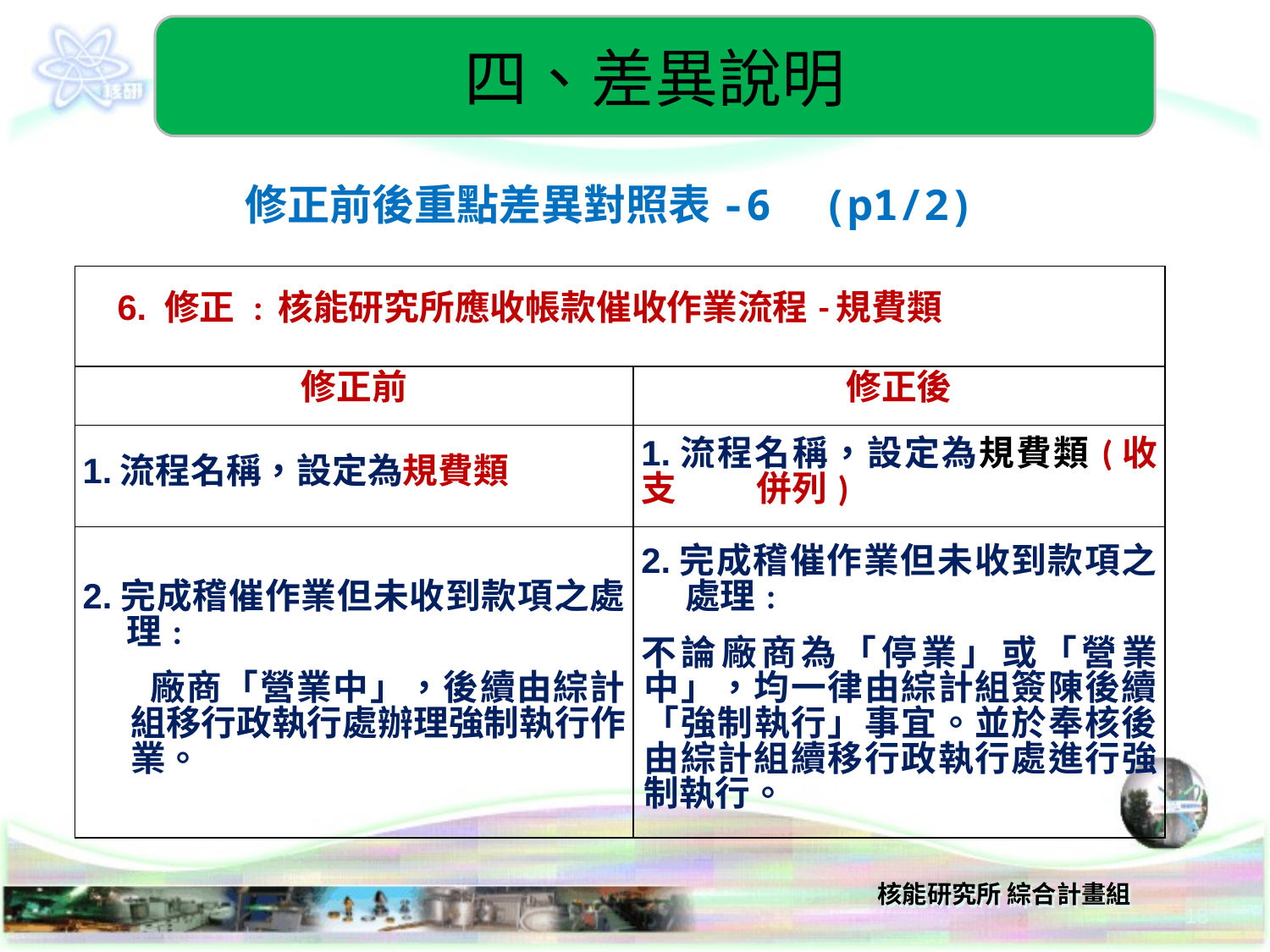

四、差異說明
修正前後重點差異對照表-6  (p1/2)
| 6. 修正 : 核能研究所應收帳款催收作業流程-規費類 |  |
| --- | --- |
| 修正前 | 修正後 |
| 1.流程名稱，設定為規費類 | 1.流程名稱，設定為規費類(收支 併列) |
| 2.完成稽催作業但未收到款項之處理: 廠商「營業中」，後續由綜計組移行政執行處辦理強制執行作業。 | 2.完成稽催作業但未收到款項之處理: 不論廠商為「停業」或「營業中」，均一律由綜計組簽陳後續「強制執行」事宜。並於奉核後由綜計組續移行政執行處進行強制執行。 |
18